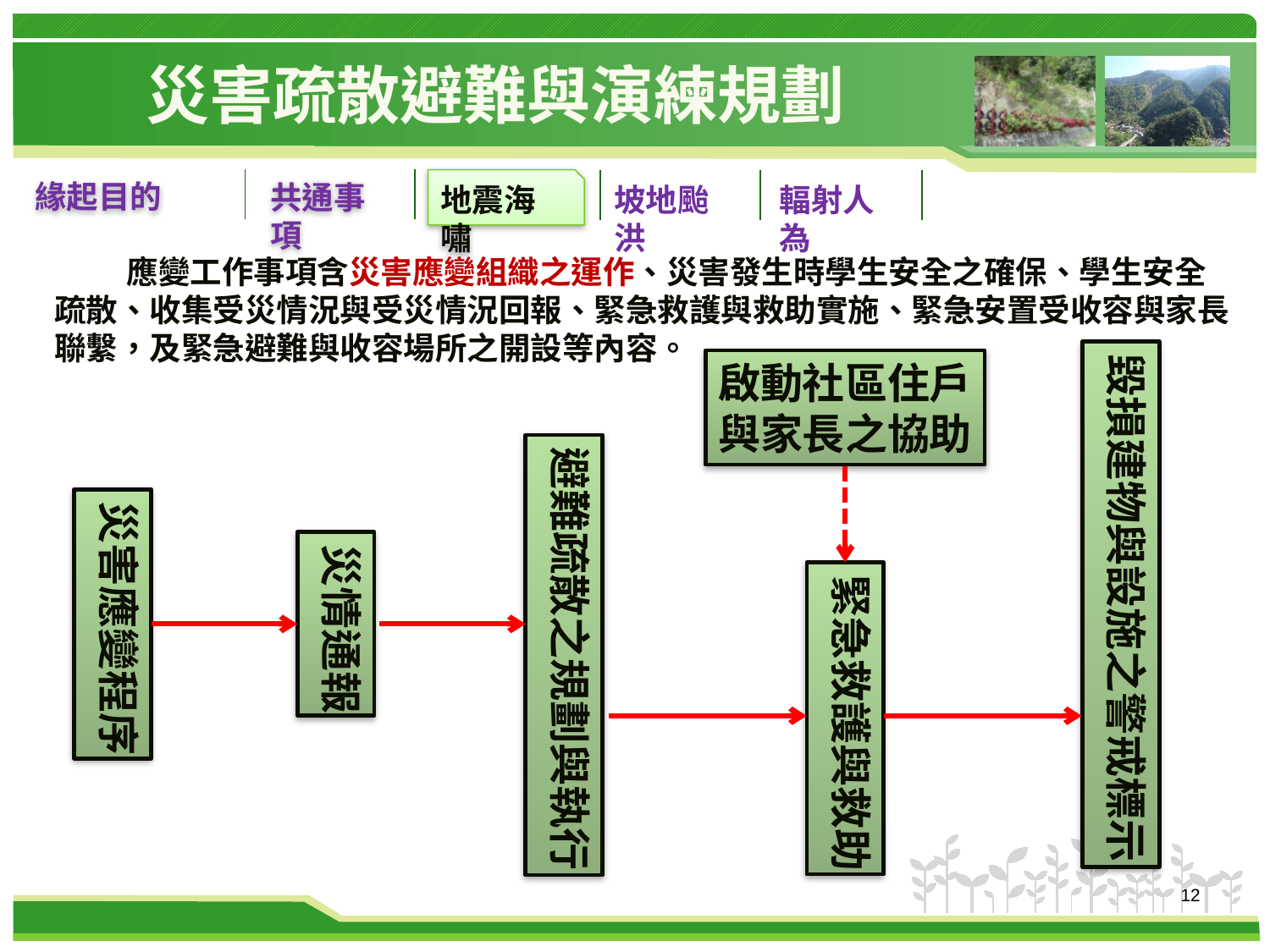

# 災害疏散避難與演練規劃
緣起目的
共通事項
地震海嘯
坡地颱洪
輻射人為
         應變工作事項含災害應變組織之運作、災害發生時學生安全之確保、學生安全疏散、收集受災情況與受災情況回報、緊急救護與救助實施、緊急安置受收容與家長聯繫，及緊急避難與收容場所之開設等內容。
毀損建物與設施之警戒標示
啟動社區住戶
與家長之協助
避難疏散之規劃與執行
災害應變程序
災情通報
緊急救護與救助
12